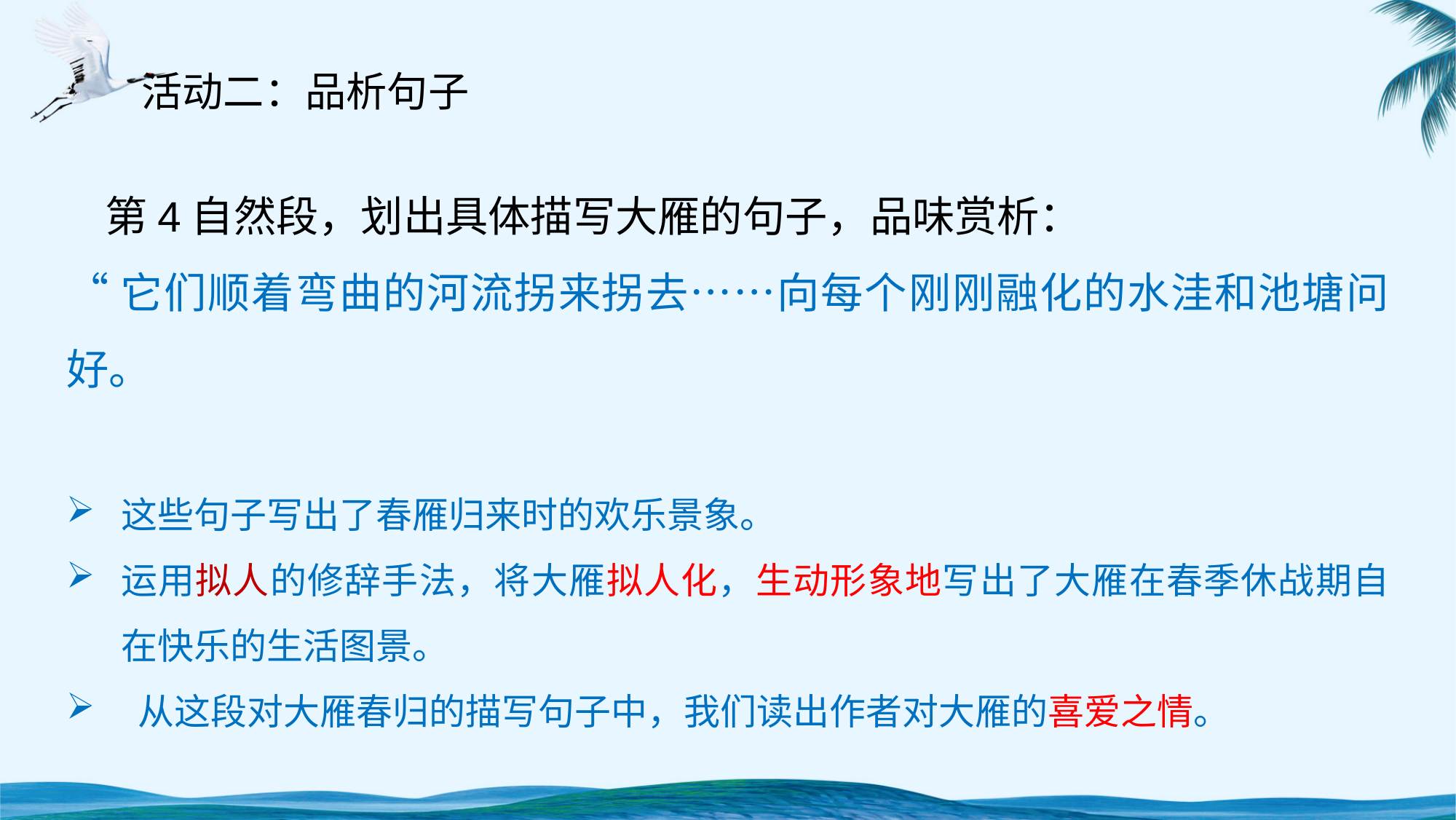

活动二：品析句子

   第4自然段，划出具体描写大雁的句子，品味赏析：
“它们顺着弯曲的河流拐来拐去……向每个刚刚融化的水洼和池塘问好。

这些句子写出了春雁归来时的欢乐景象。
运用拟人的修辞手法，将大雁拟人化，生动形象地写出了大雁在春季休战期自在快乐的生活图景。
 从这段对大雁春归的描写句子中，我们读出作者对大雁的喜爱之情。